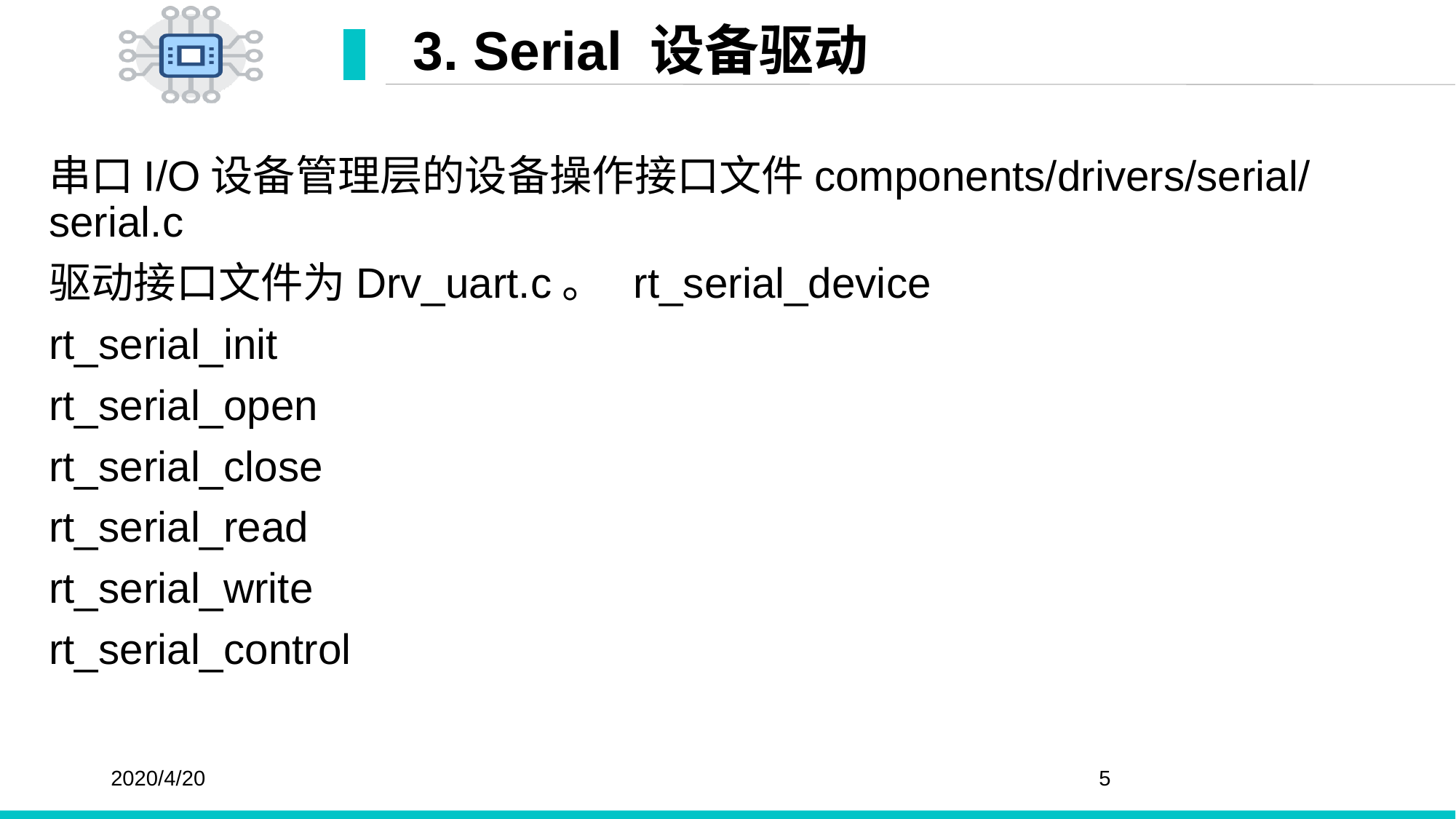

# 3. Serial 设备驱动
串口I/O设备管理层的设备操作接口文件components/drivers/serial/serial.c
驱动接口文件为Drv_uart.c。  rt_serial_device
rt_serial_init
rt_serial_open
rt_serial_close
rt_serial_read
rt_serial_write
rt_serial_control

2020/4/20
5